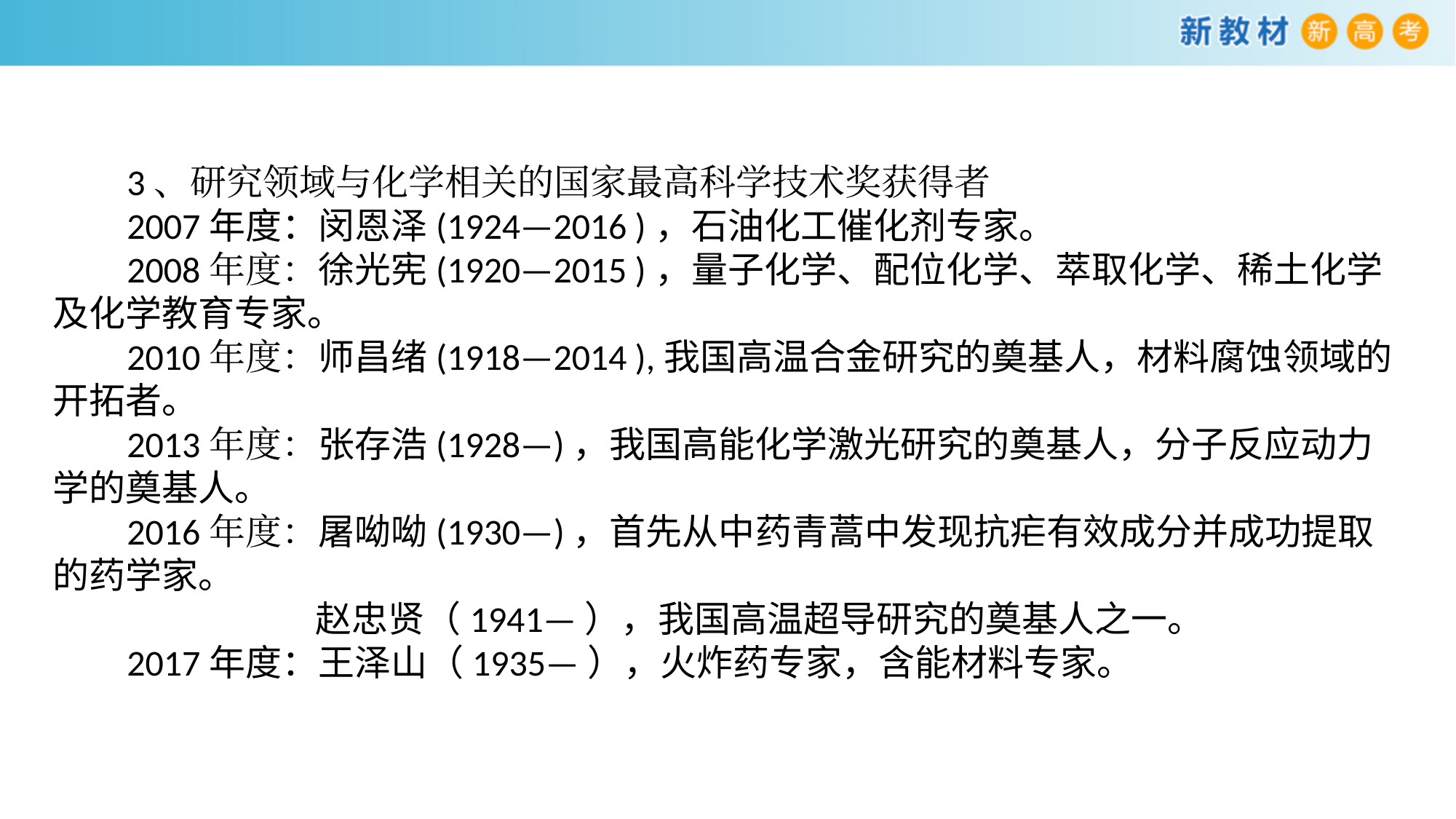

网
     3、研究领域与化学相关的国家最高科学技术奖获得者
     2007年度：闵恩泽(1924—2016 )，石油化工催化剂专家。
     2008年度：徐光宪(1920—2015 )，量子化学、配位化学、萃取化学、稀土化学及化学教育专家。
     2010年度：师昌绪(1918—2014 ),我国高温合金研究的奠基人，材料腐蚀领域的开拓者。
     2013年度：张存浩(1928—)，我国高能化学激光研究的奠基人，分子反应动力学的奠基人。
     2016年度：屠呦呦(1930—)，首先从中药青蒿中发现抗疟有效成分并成功提取的药学家。
                           赵忠贤（1941—），我国高温超导研究的奠基人之一。
     2017年度：王泽山（1935—），火炸药专家，含能材料专家。